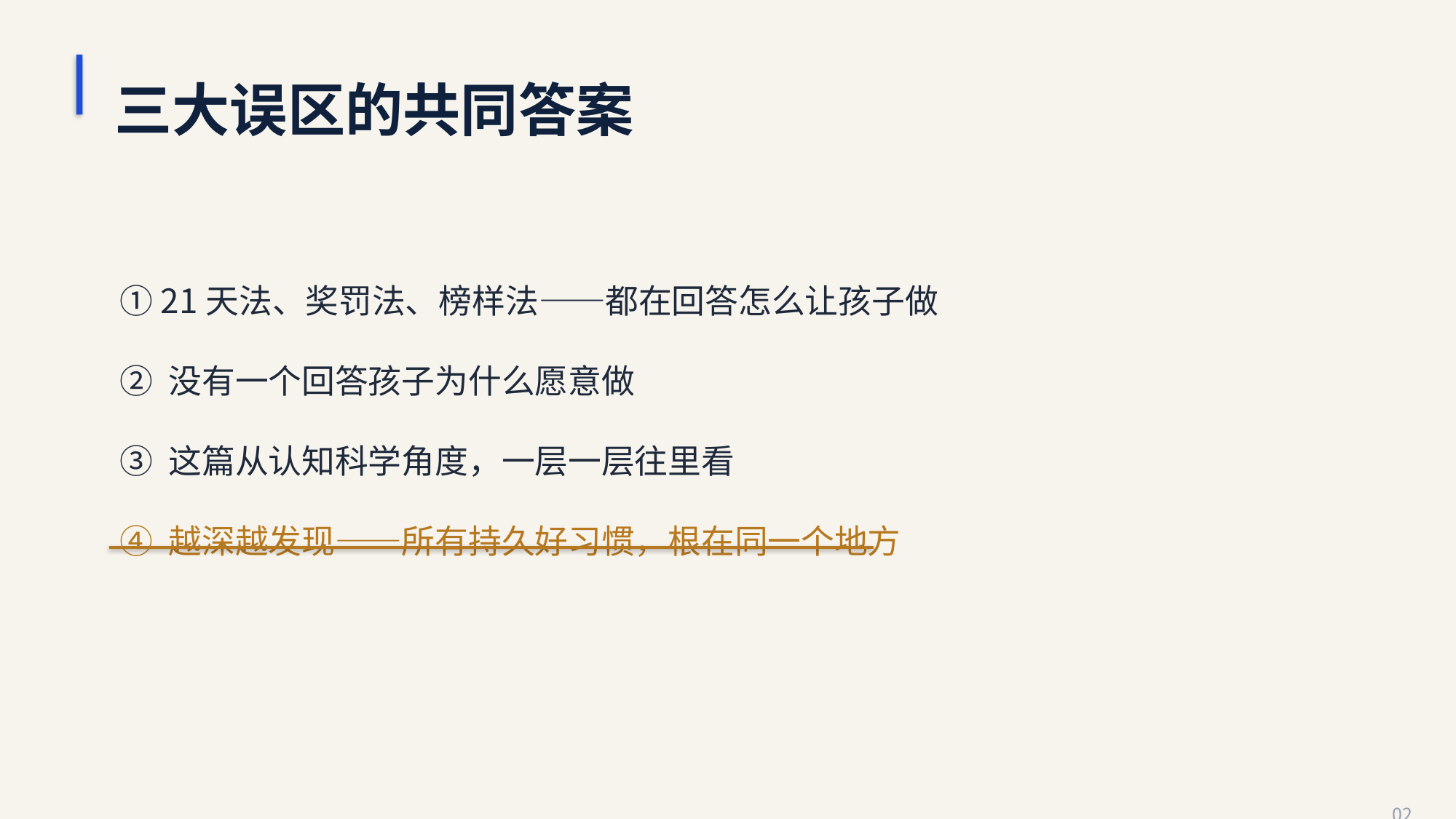

三大误区的共同答案
① 21天法、奖罚法、榜样法——都在回答怎么让孩子做
② 没有一个回答孩子为什么愿意做
③ 这篇从认知科学角度，一层一层往里看
④ 越深越发现——所有持久好习惯，根在同一个地方

02